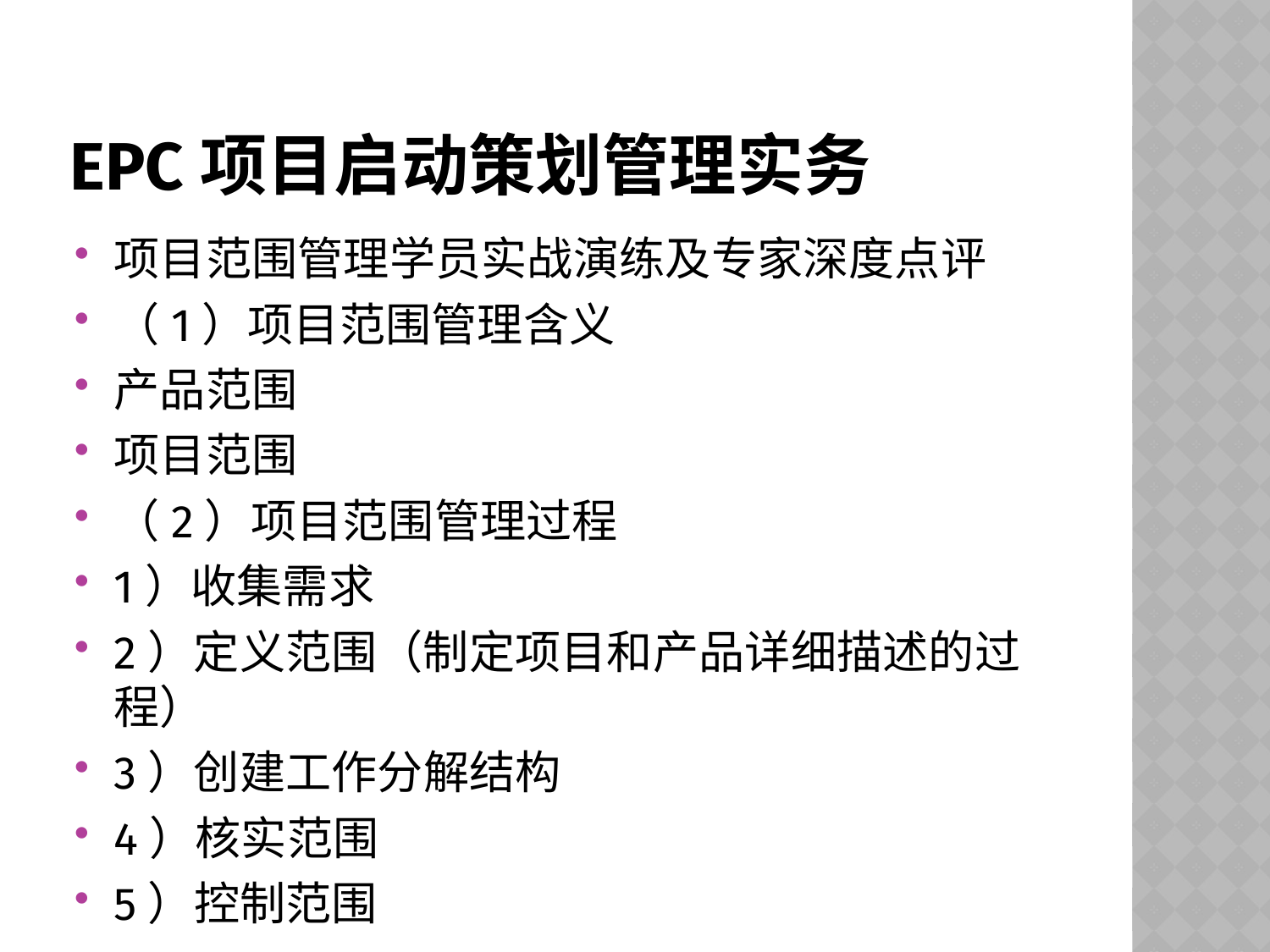

# EPC项目启动策划管理实务
项目范围管理学员实战演练及专家深度点评
（1）项目范围管理含义
产品范围
项目范围
（2）项目范围管理过程
1）收集需求
2）定义范围（制定项目和产品详细描述的过程）
3）创建工作分解结构
4）核实范围
5）控制范围